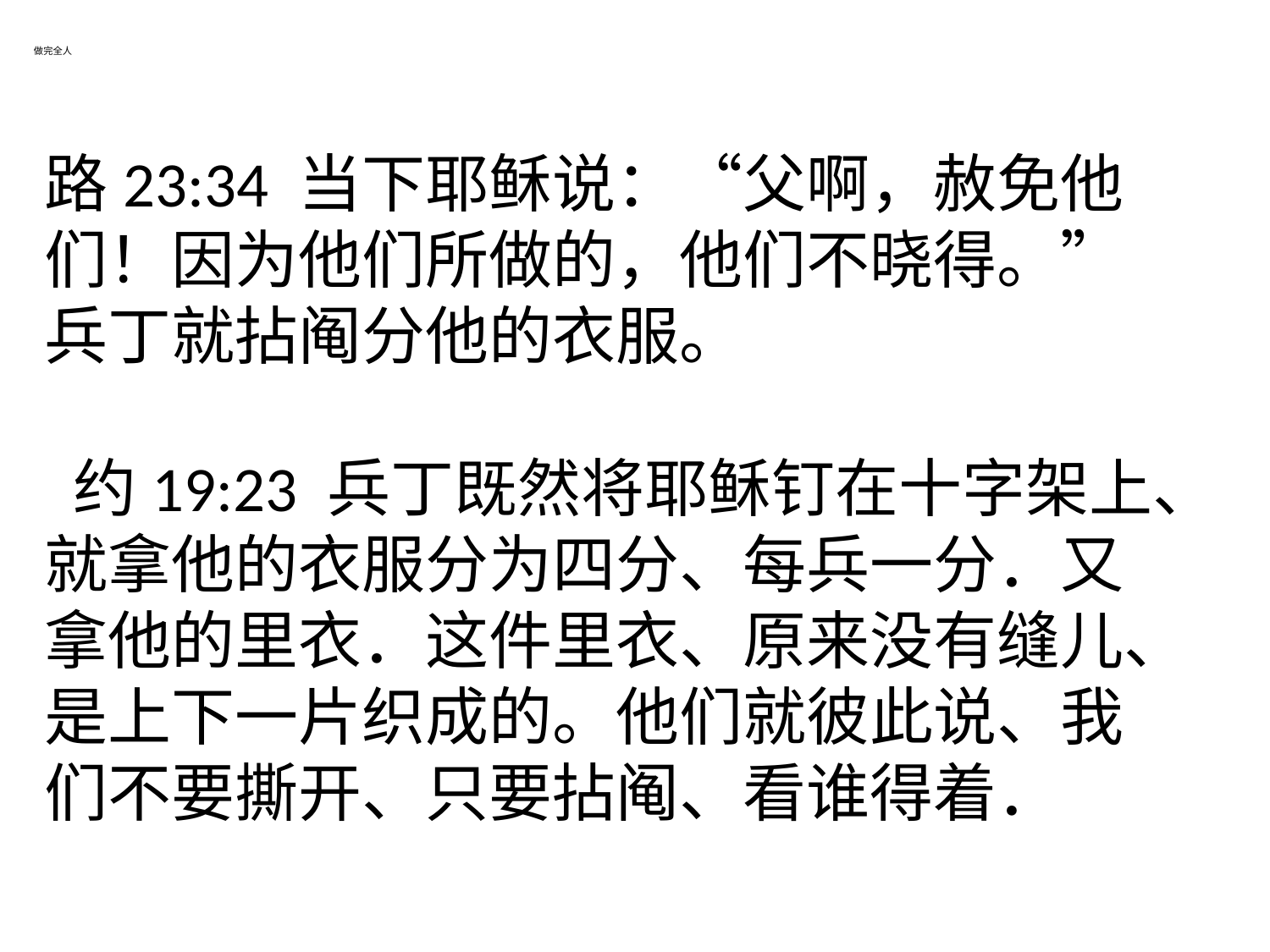

# 做完全人
路23:34 当下耶稣说：“父啊，赦免他们！因为他们所做的，他们不晓得。”兵丁就拈阄分他的衣服。

 约19:23 兵丁既然将耶稣钉在十字架上、就拿他的衣服分为四分、每兵一分．又拿他的里衣．这件里衣、原来没有缝儿、是上下一片织成的。他们就彼此说、我们不要撕开、只要拈阄、看谁得着．